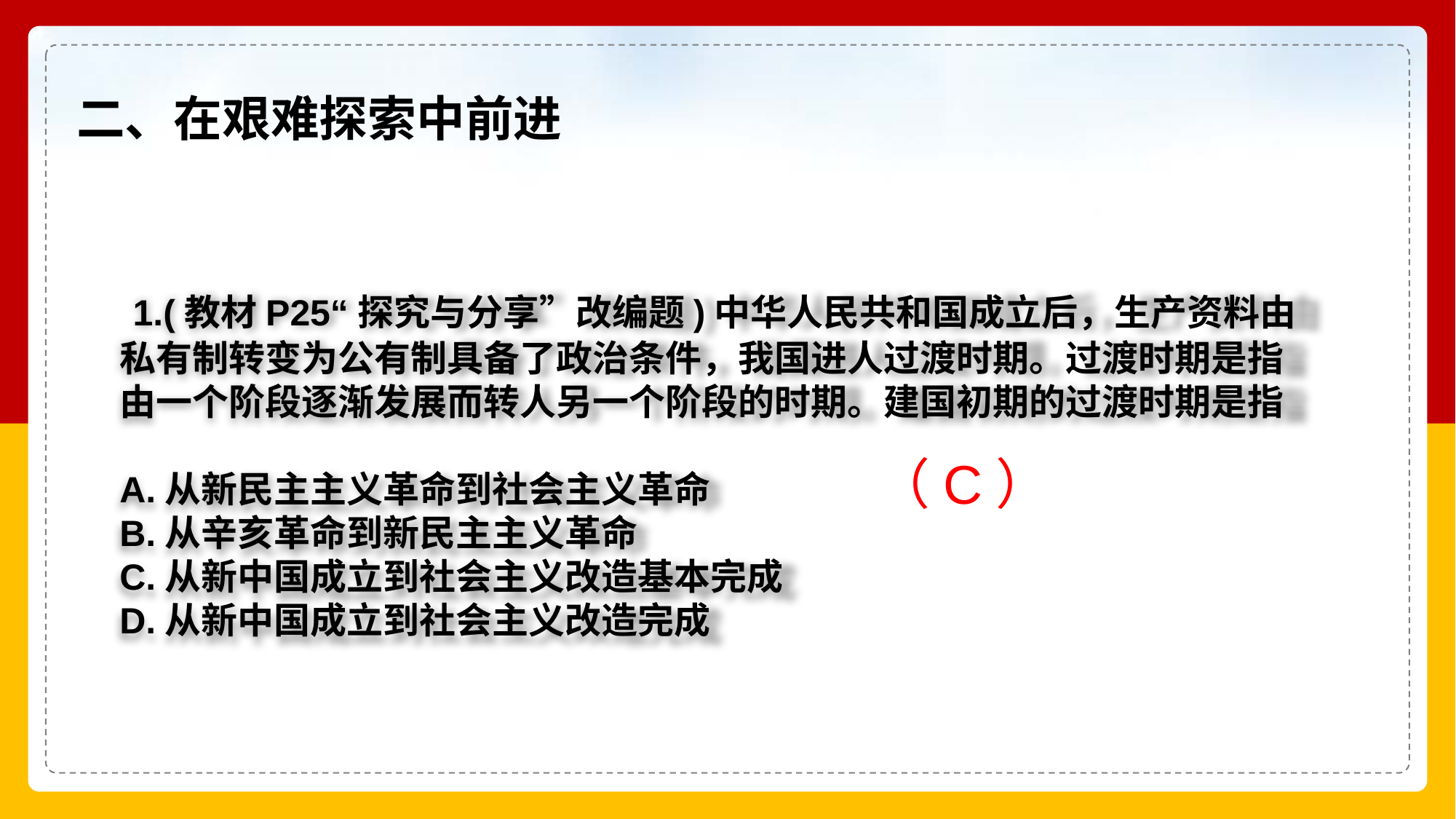

二、在艰难探索中前进
 1.(教材P25“探究与分享”改编题)中华人民共和国成立后，生产资料由私有制转变为公有制具备了政治条件，我国进人过渡时期。过渡时期是指由一个阶段逐渐发展而转人另一个阶段的时期。建国初期的过渡时期是指

A.从新民主主义革命到社会主义革命
B.从辛亥革命到新民主主义革命
C.从新中国成立到社会主义改造基本完成
D.从新中国成立到社会主义改造完成
（C）